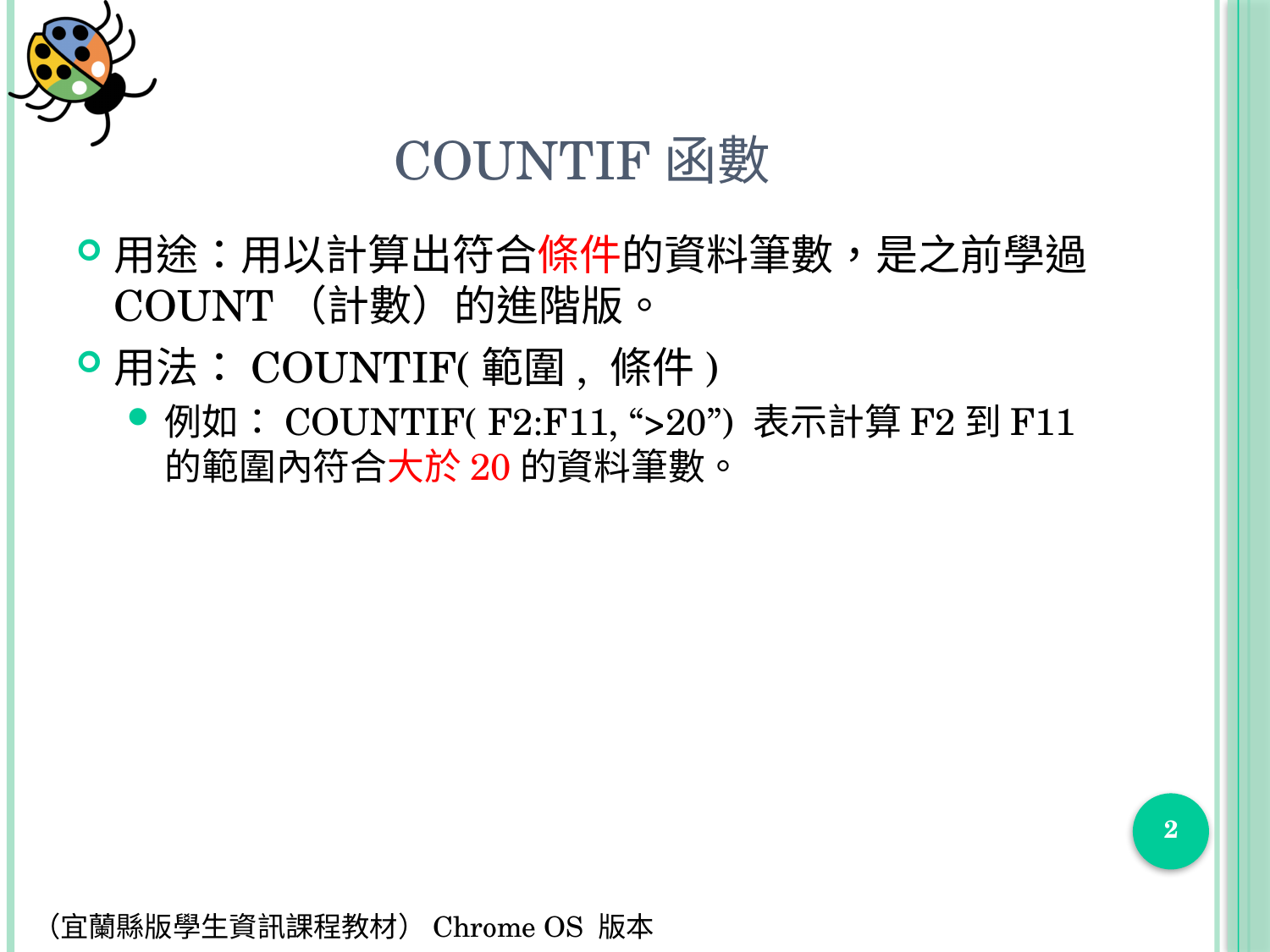

# COUNTIF函數
用途：用以計算出符合條件的資料筆數，是之前學過COUNT（計數）的進階版。
用法：COUNTIF(範圍, 條件)
例如：COUNTIF( F2:F11, “>20”) 表示計算F2到F11的範圍內符合大於20的資料筆數。

2